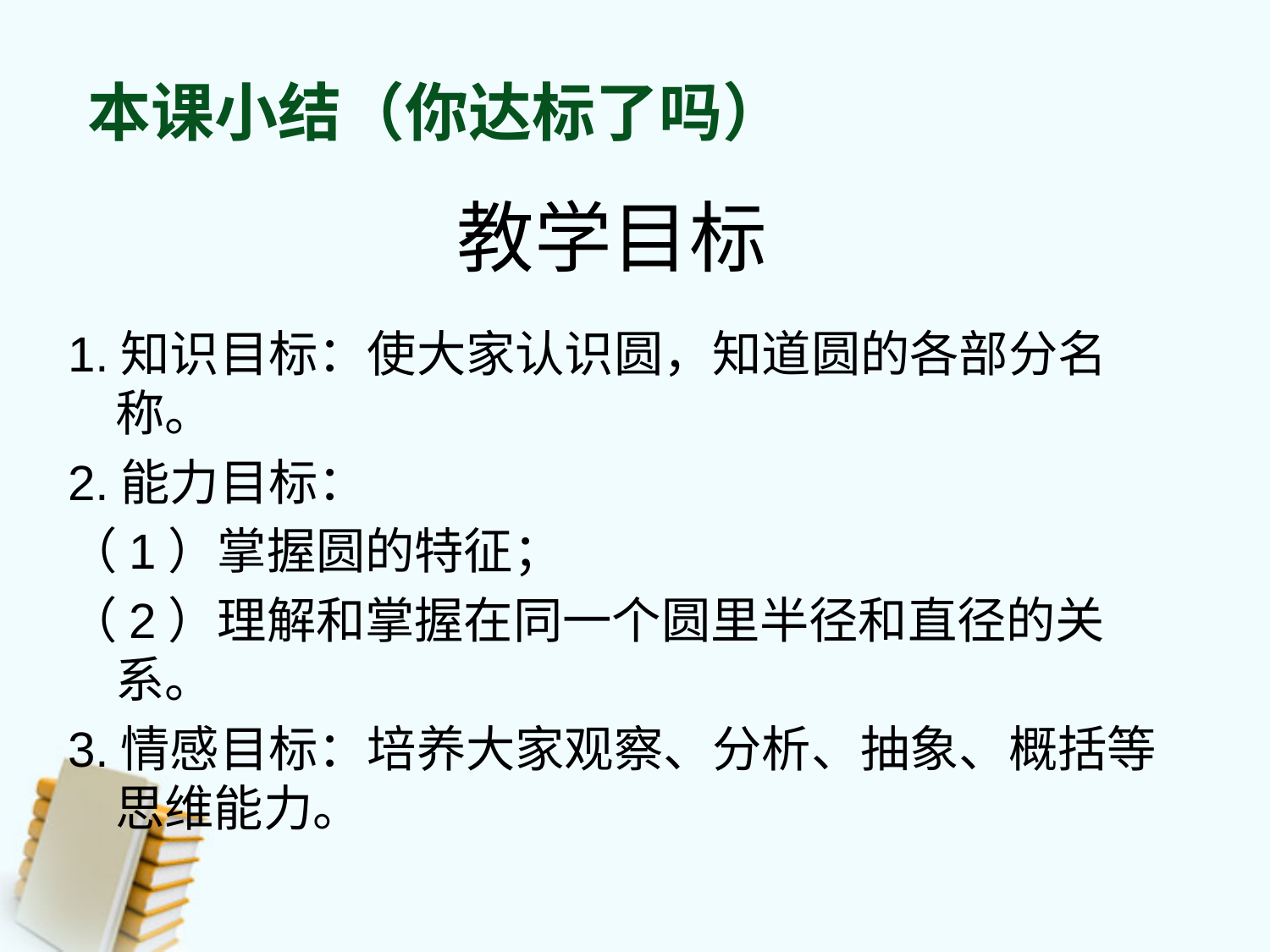

本课小结（你达标了吗）
# 教学目标
1.知识目标：使大家认识圆，知道圆的各部分名称。
2.能力目标：
（1）掌握圆的特征；
（2）理解和掌握在同一个圆里半径和直径的关系。
3.情感目标：培养大家观察、分析、抽象、概括等思维能力。